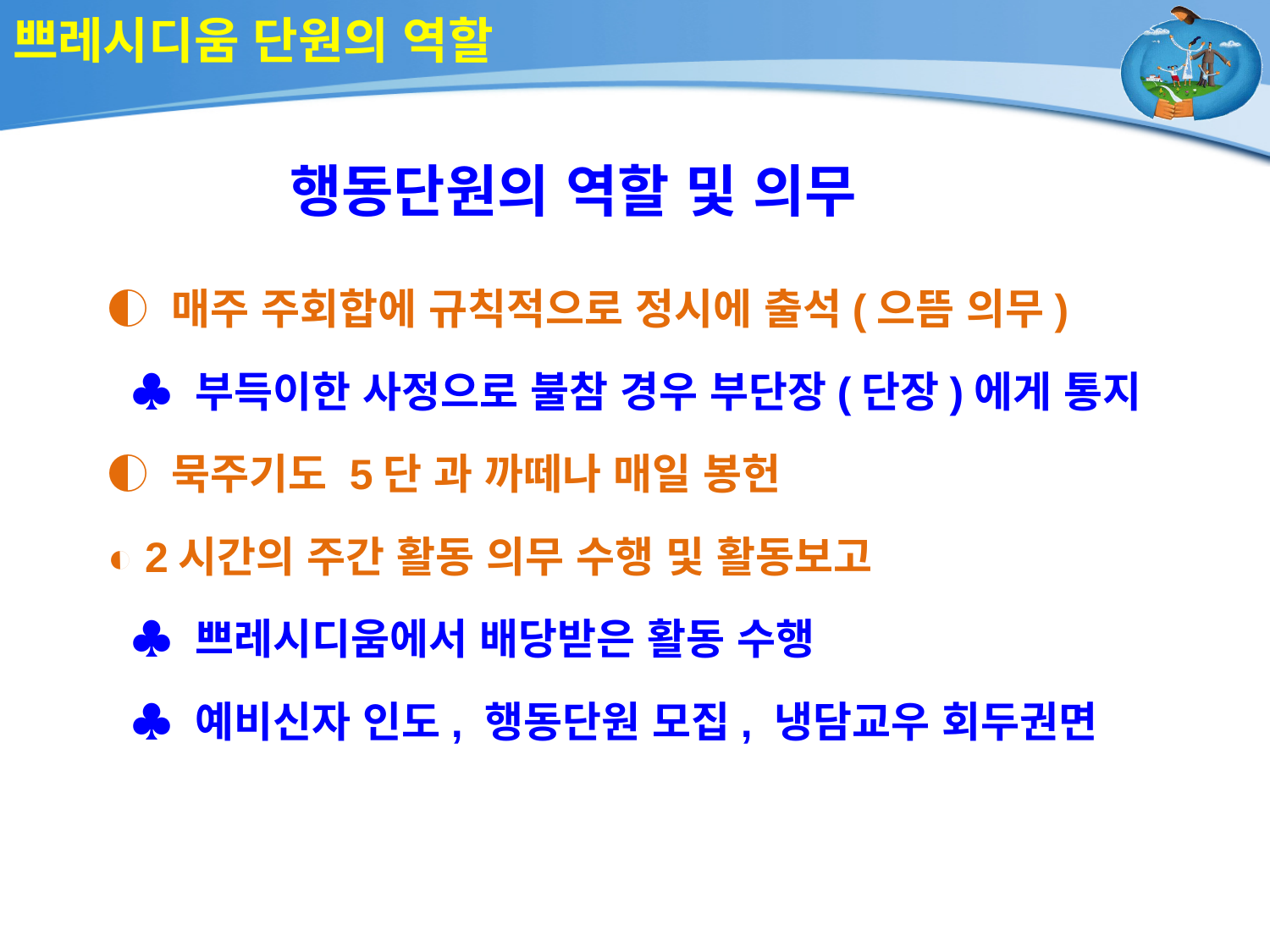

# 쁘레시디움 단원의 역할
행동단원의 역할 및 의무
◐ 매주 주회합에 규칙적으로 정시에 출석(으뜸 의무)
  ♣ 부득이한 사정으로 불참 경우 부단장(단장)에게 통지
◐ 묵주기도 5단 과 까떼나 매일 봉헌
◐ 2시간의 주간 활동 의무 수행 및 활동보고
  ♣ 쁘레시디움에서 배당받은 활동 수행
  ♣ 예비신자 인도, 행동단원 모집, 냉담교우 회두권면